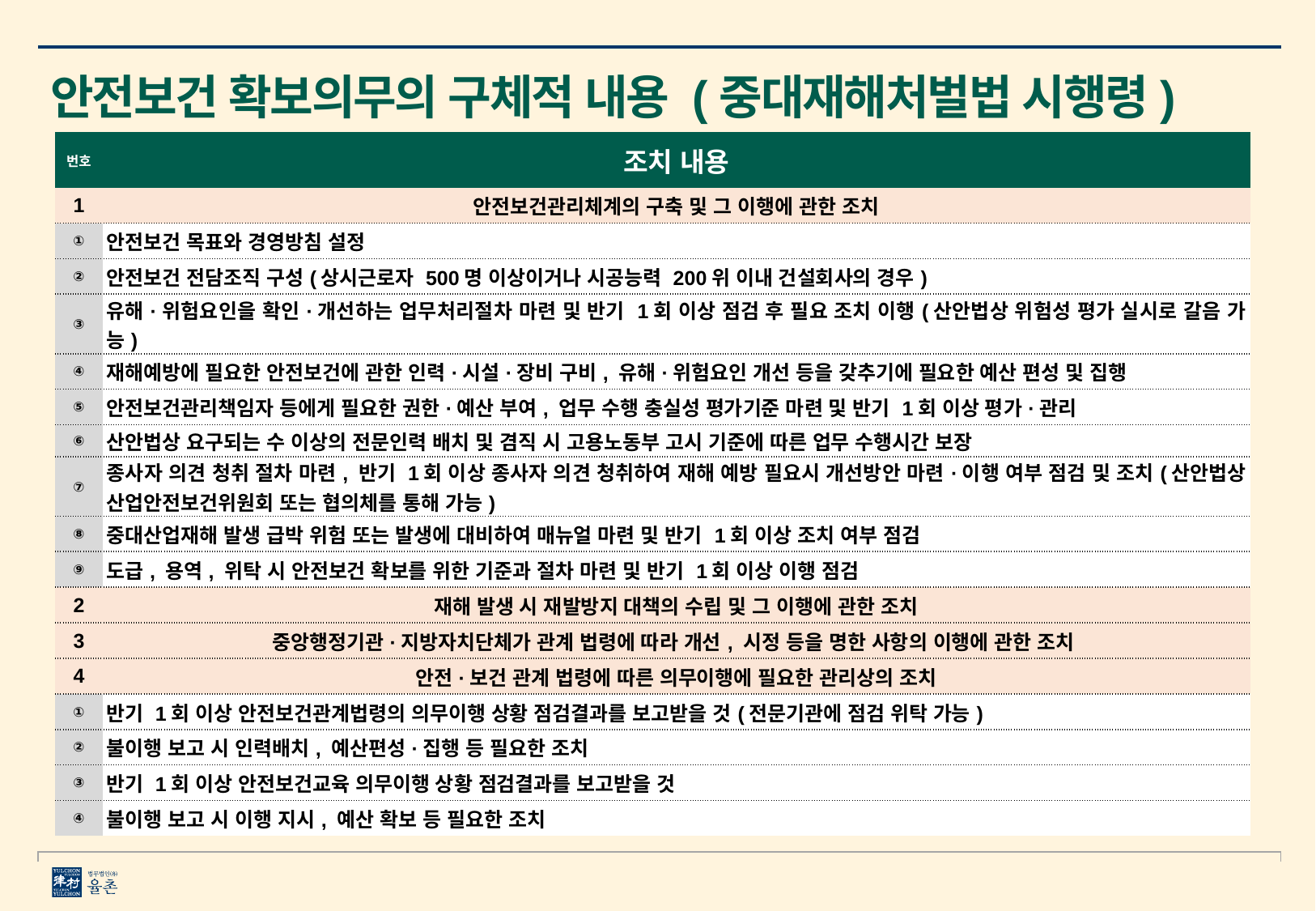

안전보건 확보의무의 구체적 내용 (중대재해처벌법 시행령)

| 번호 | 조치 내용 |
| --- | --- |
| 1 | 안전보건관리체계의 구축 및 그 이행에 관한 조치 |
| ① | 안전보건 목표와 경영방침 설정 |
| ② | 안전보건 전담조직 구성(상시근로자 500명 이상이거나 시공능력 200위 이내 건설회사의 경우) |
| ③ | 유해·위험요인을 확인·개선하는 업무처리절차 마련 및 반기 1회 이상 점검 후 필요 조치 이행(산안법상 위험성 평가 실시로 갈음 가능) |
| ④ | 재해예방에 필요한 안전보건에 관한 인력·시설·장비 구비, 유해·위험요인 개선 등을 갖추기에 필요한 예산 편성 및 집행 |
| ⑤ | 안전보건관리책임자 등에게 필요한 권한·예산 부여, 업무 수행 충실성 평가기준 마련 및 반기 1회 이상 평가·관리 |
| ⑥ | 산안법상 요구되는 수 이상의 전문인력 배치 및 겸직 시 고용노동부 고시 기준에 따른 업무 수행시간 보장 |
| ⑦ | 종사자 의견 청취 절차 마련, 반기 1회 이상 종사자 의견 청취하여 재해 예방 필요시 개선방안 마련·이행 여부 점검 및 조치(산안법상 산업안전보건위원회 또는 협의체를 통해 가능) |
| ⑧ | 중대산업재해 발생 급박 위험 또는 발생에 대비하여 매뉴얼 마련 및 반기 1회 이상 조치 여부 점검 |
| ⑨ | 도급, 용역, 위탁 시 안전보건 확보를 위한 기준과 절차 마련 및 반기 1회 이상 이행 점검 |
| 2 | 재해 발생 시 재발방지 대책의 수립 및 그 이행에 관한 조치 |
| 3 | 중앙행정기관·지방자치단체가 관계 법령에 따라 개선, 시정 등을 명한 사항의 이행에 관한 조치 |
| 4 | 안전·보건 관계 법령에 따른 의무이행에 필요한 관리상의 조치 |
| ① | 반기 1회 이상 안전보건관계법령의 의무이행 상황 점검결과를 보고받을 것(전문기관에 점검 위탁 가능) |
| ② | 불이행 보고 시 인력배치, 예산편성·집행 등 필요한 조치 |
| ③ | 반기 1회 이상 안전보건교육 의무이행 상황 점검결과를 보고받을 것 |
| ④ | 불이행 보고 시 이행 지시, 예산 확보 등 필요한 조치 |